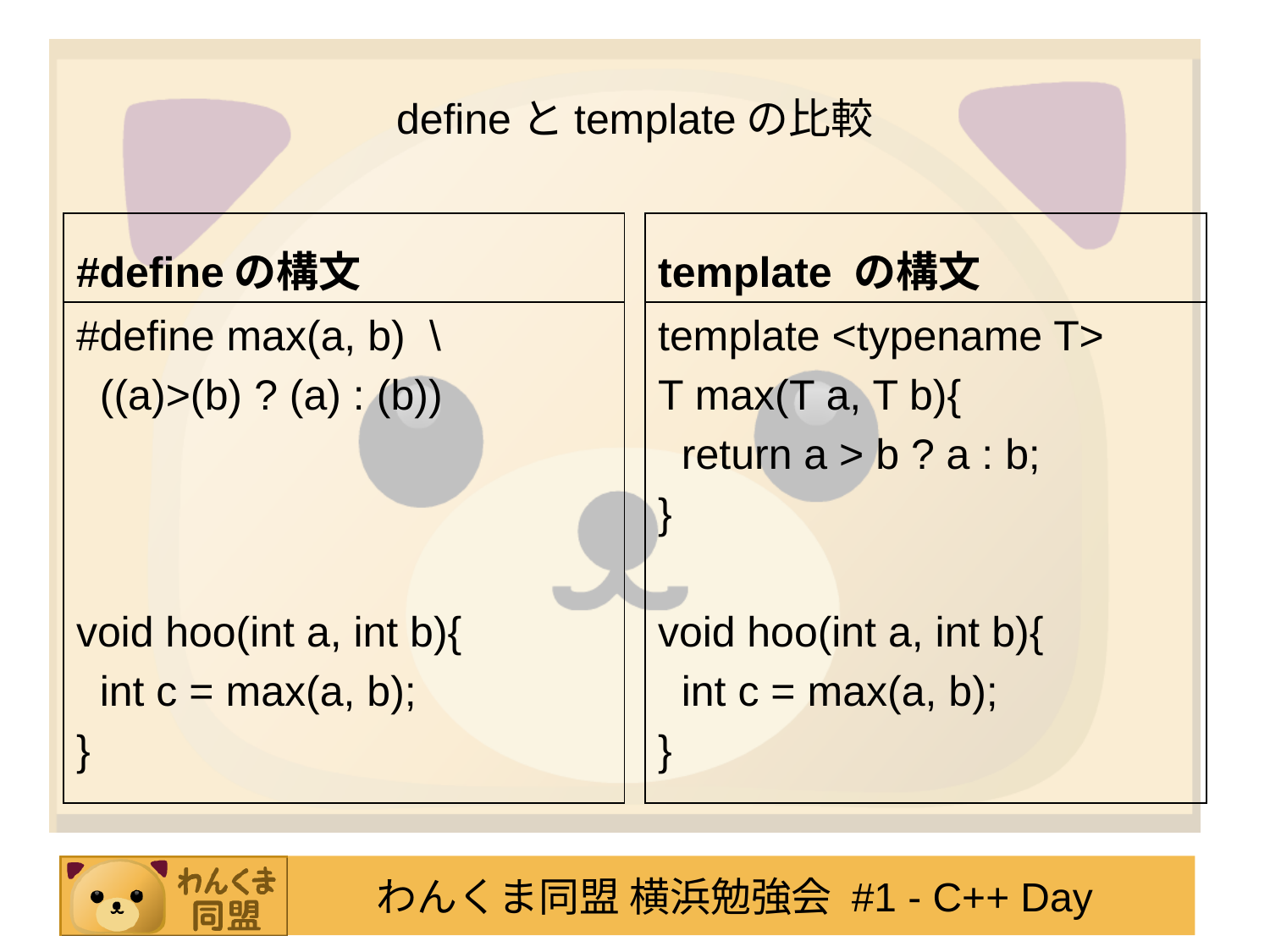

# defineとtemplateの比較
#defineの構文
template の構文
#define max(a, b)  \
  ((a)>(b) ? (a) : (b))

void hoo(int a, int b){
  int c = max(a, b);
}

template <typename T>
T max(T a, T b){
  return a > b ? a : b;
}

void hoo(int a, int b){
  int c = max(a, b);
}